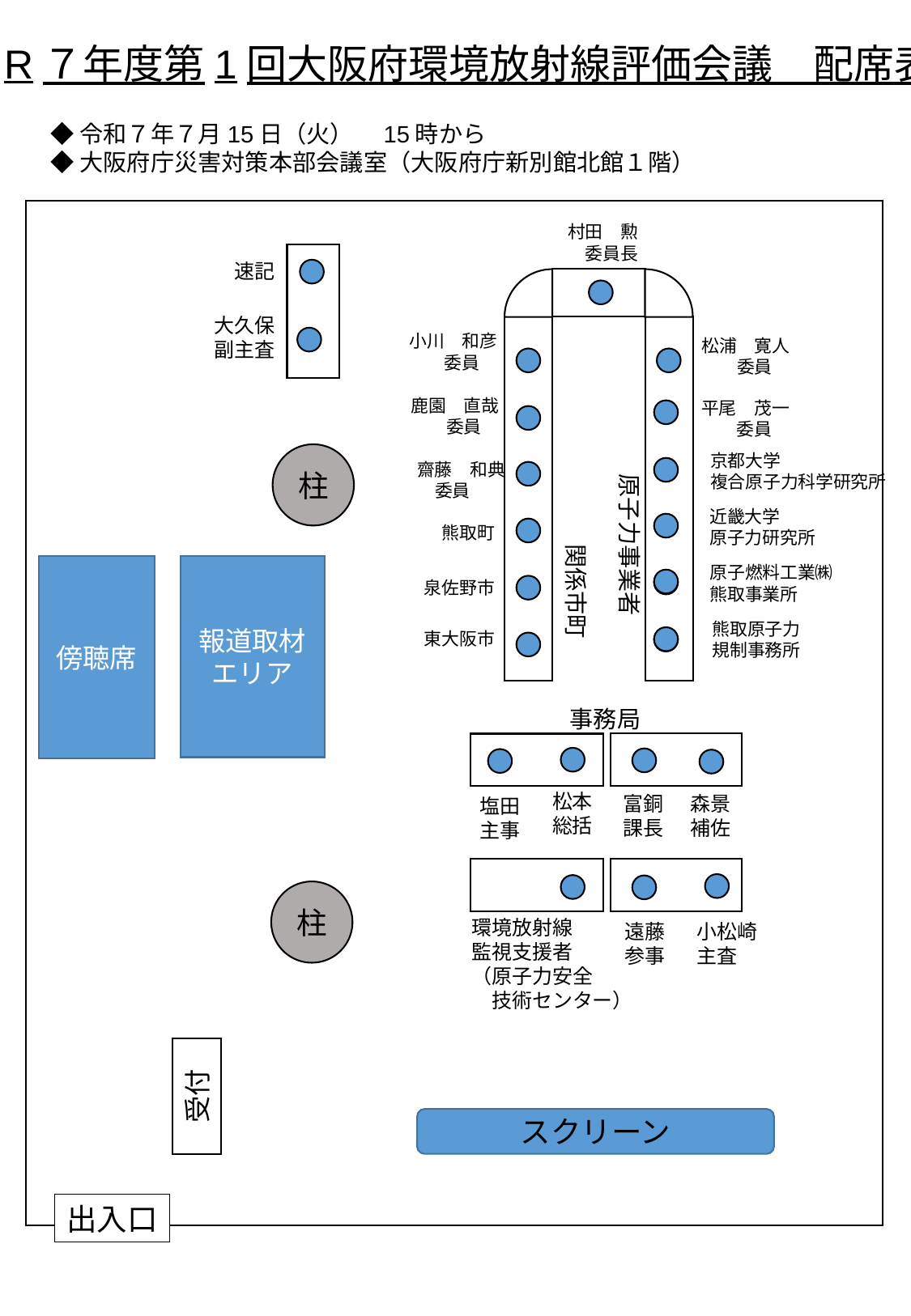

R７年度第1回大阪府環境放射線評価会議　配席表
◆令和７年７月15日（火）　15時から
◆大阪府庁災害対策本部会議室（大阪府庁新別館北館１階）

村田　勲
　委員長
速記

大久保
副主査

小川　和彦
　　委員

松浦　寛人
　　委員

鹿園　直哉
　　委員
平尾　茂一
　　委員

　　齋藤　和典
　委員
京都大学
複合原子力科学研究所
柱

原子力事業者
近畿大学
原子力研究所

熊取町

関係市町
原子燃料工業㈱
熊取事業所
報道取材
エリア
傍聴席

泉佐野市

熊取原子力
規制事務所
東大阪市

事務局

松本
総括
森景
補佐
富銅
課長
塩田
主事

柱
環境放射線
監視支援者
（原子力安全
　技術センター）
遠藤
参事
小松崎
主査
受付
スクリーン
出入口